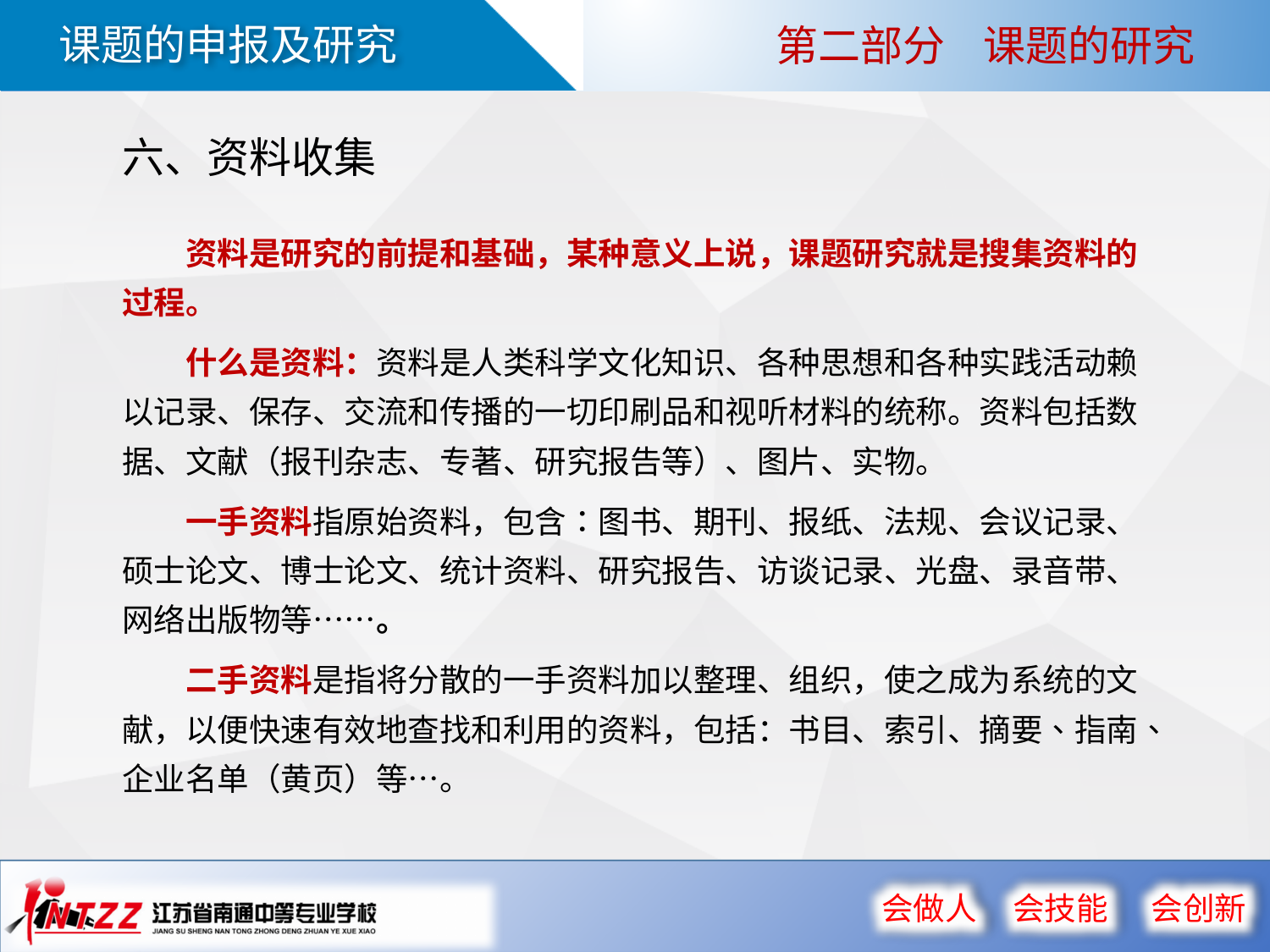

第二部分    课题的研究
六、资料收集
资料是研究的前提和基础，某种意义上说，课题研究就是搜集资料的过程。
什么是资料：资料是人类科学文化知识、各种思想和各种实践活动赖以记录、保存、交流和传播的一切印刷品和视听材料的统称。资料包括数据、文献（报刊杂志、专著、研究报告等）、图片、实物。
一手资料指原始资料，包含：图书、期刊、报纸、法规、会议记录、硕士论文、博士论文、统计资料、研究报告、访谈记录、光盘、录音带、网络出版物等……。
二手资料是指将分散的一手资料加以整理、组织，使之成为系统的文献，以便快速有效地查找和利用的资料，包括：书目、索引、摘要、指南、企业名单（黄页）等…。